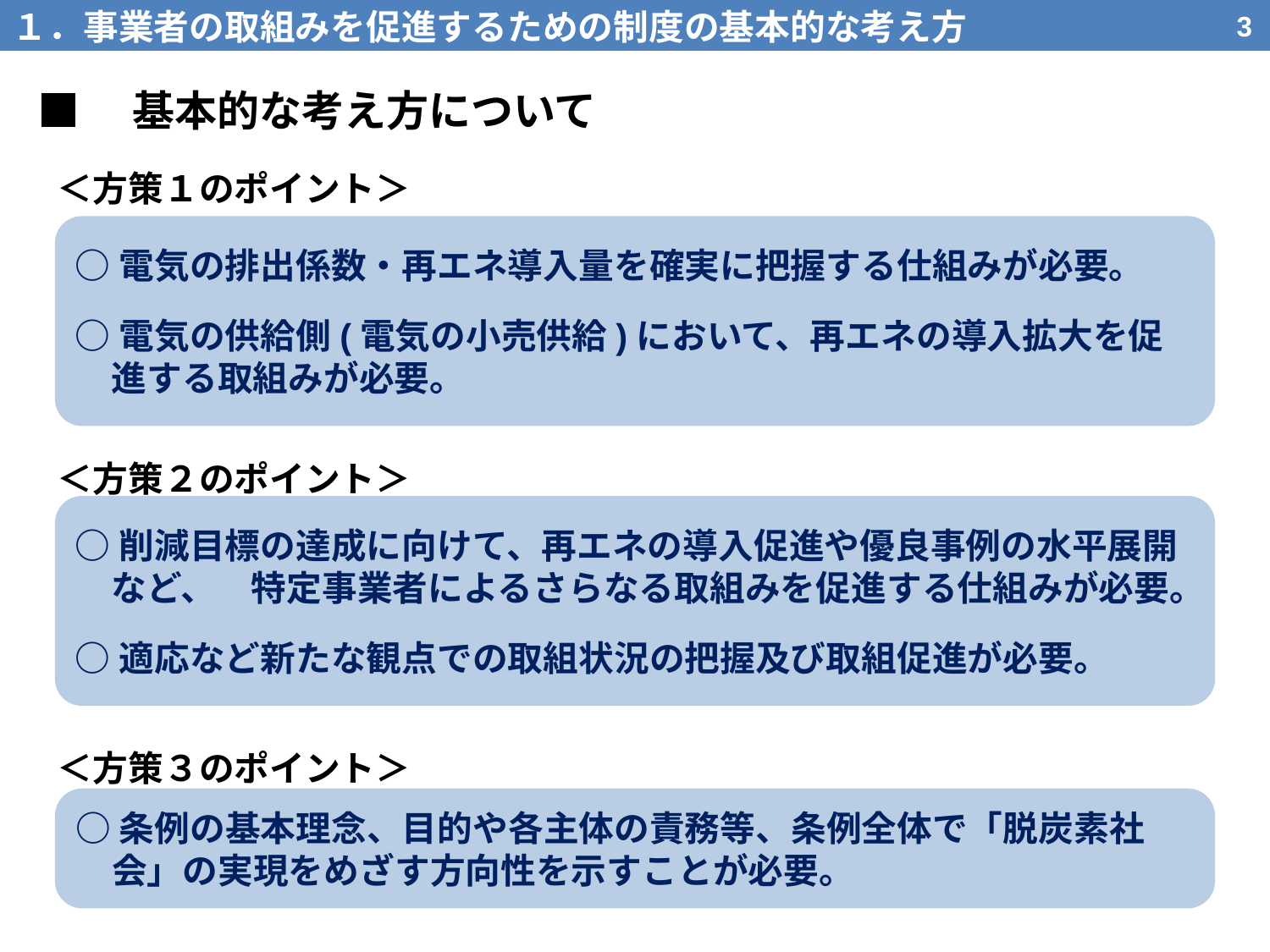

１．事業者の取組みを促進するための制度の基本的な考え方
3
■　基本的な考え方について
＜方策１のポイント＞
○電気の排出係数・再エネ導入量を確実に把握する仕組みが必要。

○電気の供給側(電気の小売供給)において、再エネの導入拡大を促進する取組みが必要。
＜方策２のポイント＞
○削減目標の達成に向けて、再エネの導入促進や優良事例の水平展開など、　特定事業者によるさらなる取組みを促進する仕組みが必要。

○適応など新たな観点での取組状況の把握及び取組促進が必要。
＜方策３のポイント＞
○条例の基本理念、目的や各主体の責務等、条例全体で「脱炭素社会」の実現をめざす方向性を示すことが必要。